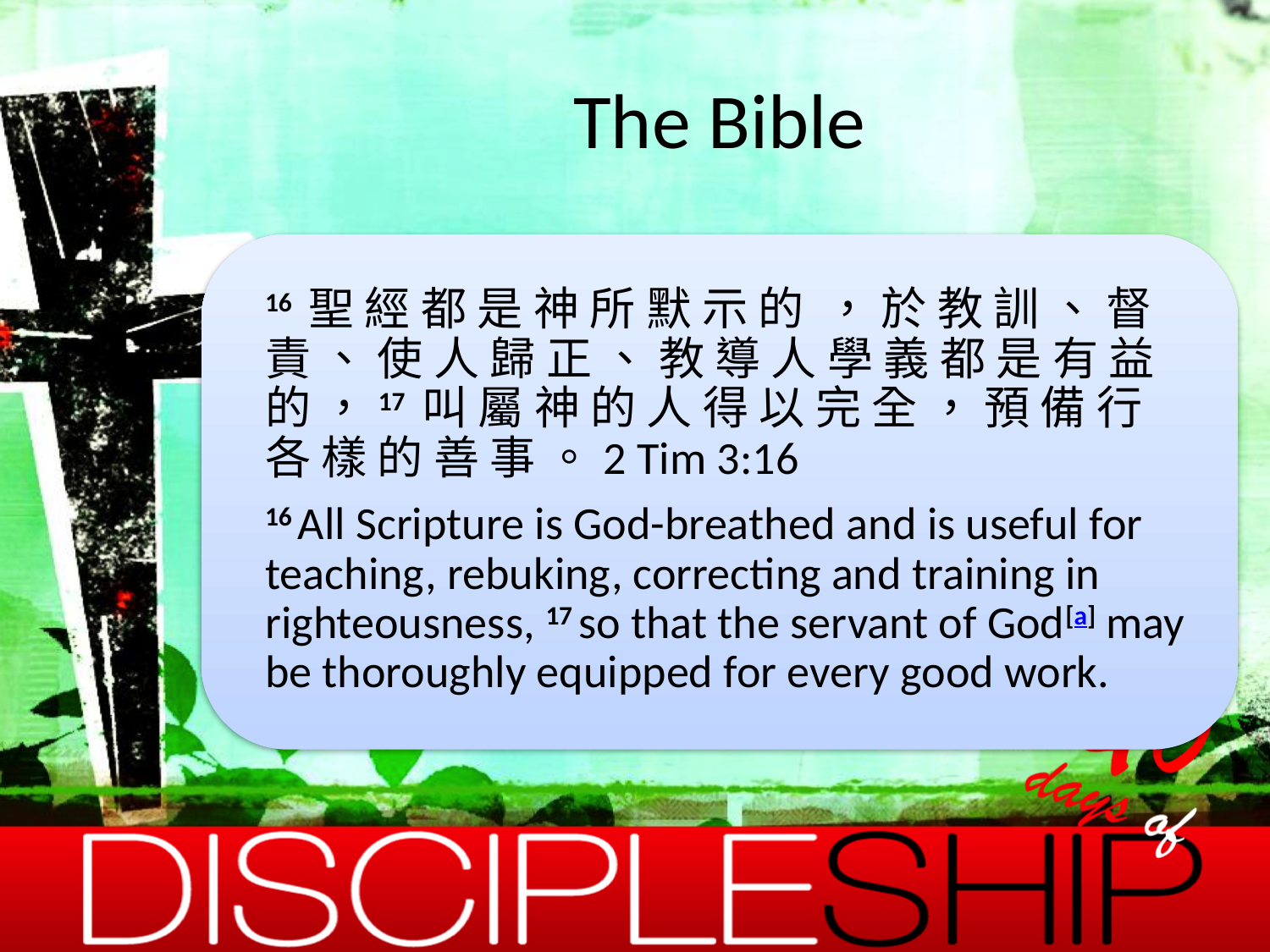

# The Bible
16 聖 經 都 是 神 所 默 示 的  ， 於 教 訓 、 督 責 、 使 人 歸 正 、 教 導 人 學 義 都 是 有 益 的 ，17 叫 屬 神 的 人 得 以 完 全 ， 預 備 行 各 樣 的 善 事 。2 Tim 3:16
16 All Scripture is God-breathed and is useful for teaching, rebuking, correcting and training in righteousness, 17 so that the servant of God[a] may be thoroughly equipped for every good work.